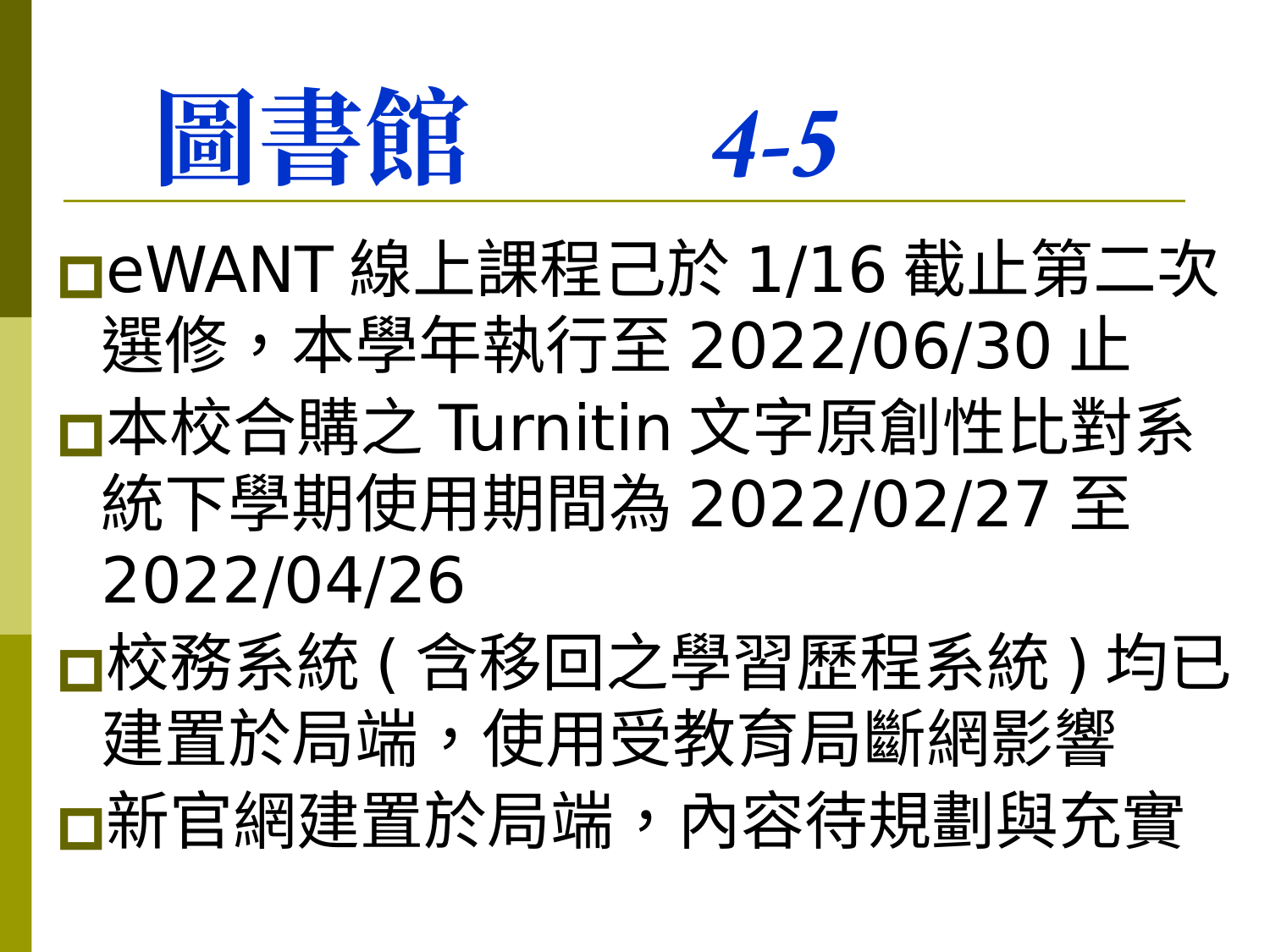

# 圖書館           4-5
eWANT線上課程己於1/16截止第二次選修，本學年執行至2022/06/30止
本校合購之Turnitin文字原創性比對系統下學期使用期間為2022/02/27至2022/04/26
校務系統(含移回之學習歷程系統)均已建置於局端，使用受教育局斷網影響
新官網建置於局端，內容待規劃與充實